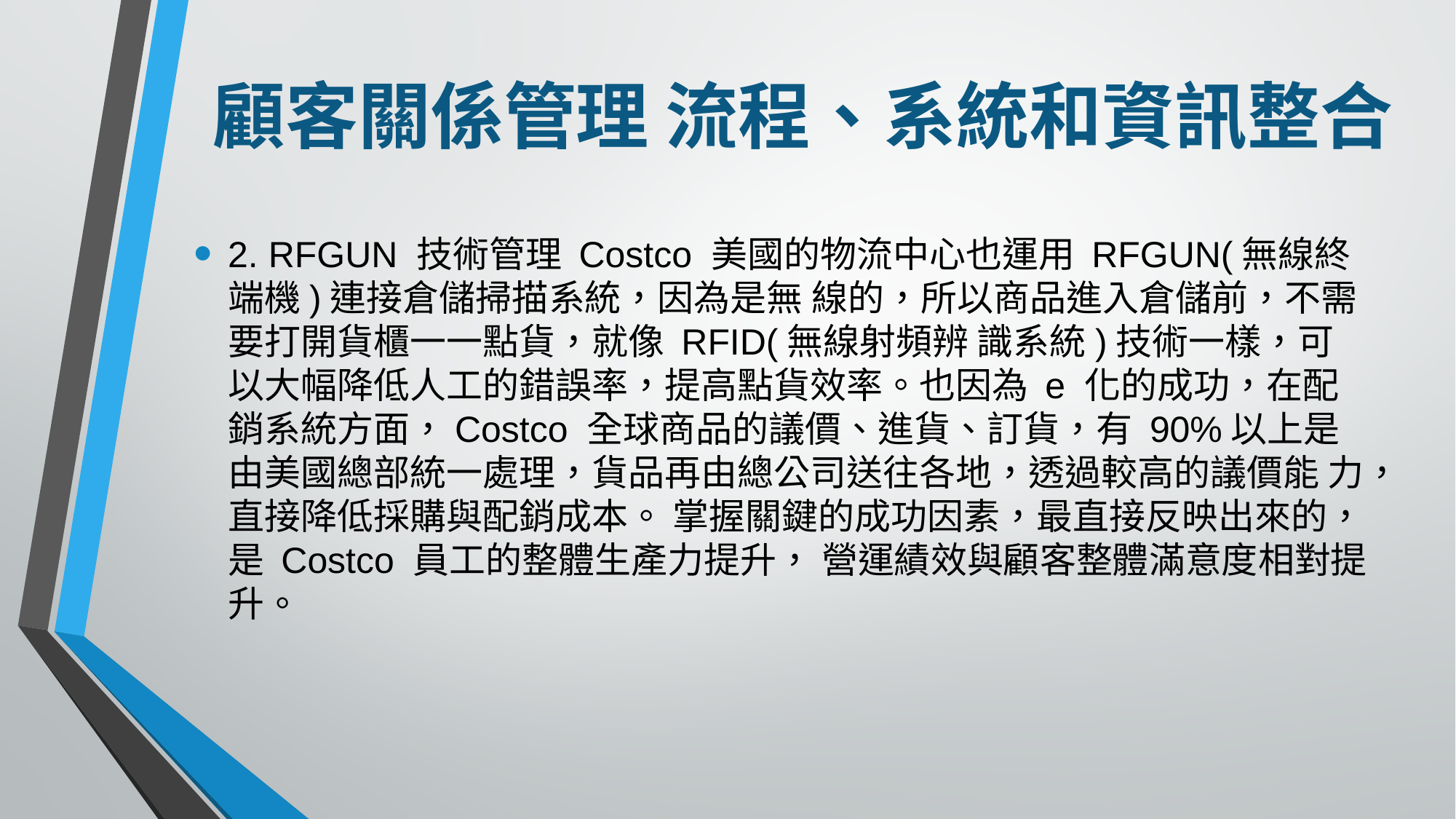

# 顧客關係管理 流程、系統和資訊整合
2. RFGUN 技術管理 Costco 美國的物流中心也運用 RFGUN(無線終端機)連接倉儲掃描系統，因為是無 線的，所以商品進入倉儲前，不需要打開貨櫃一一點貨，就像 RFID(無線射頻辨 識系統)技術一樣，可以大幅降低人工的錯誤率，提高點貨效率。也因為 e 化的成功，在配銷系統方面，Costco 全球商品的議價、進貨、訂貨，有 90%以上是由美國總部統一處理，貨品再由總公司送往各地，透過較高的議價能 力，直接降低採購與配銷成本。 掌握關鍵的成功因素，最直接反映出來的，是 Costco 員工的整體生產力提升， 營運績效與顧客整體滿意度相對提升。